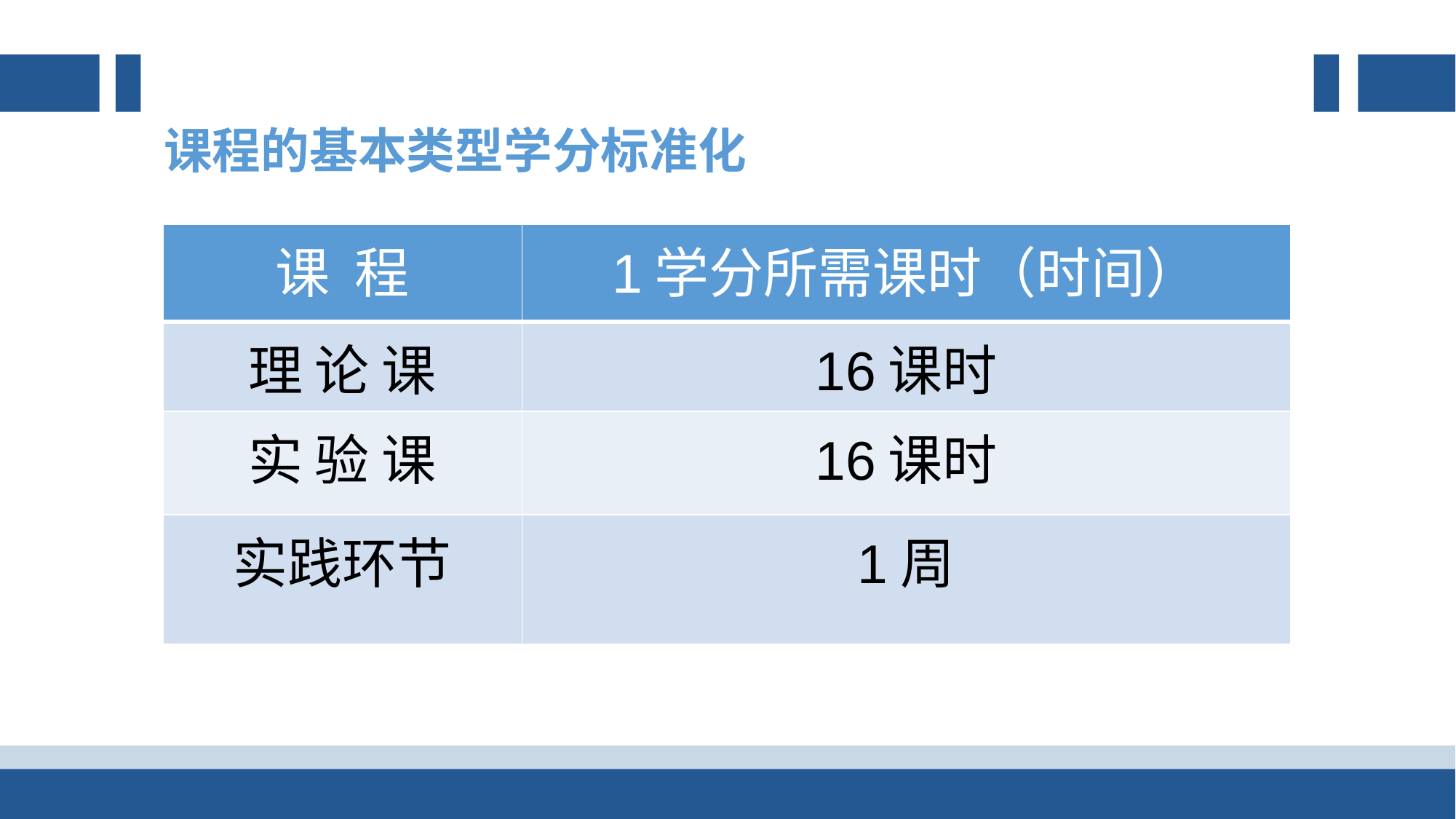

课程的基本类型学分标准化
| 课 程 | 1学分所需课时（时间） |
| --- | --- |
| 理 论 课 | 16课时 |
| 实 验 课 | 16课时 |
| 实践环节 | 1周 |